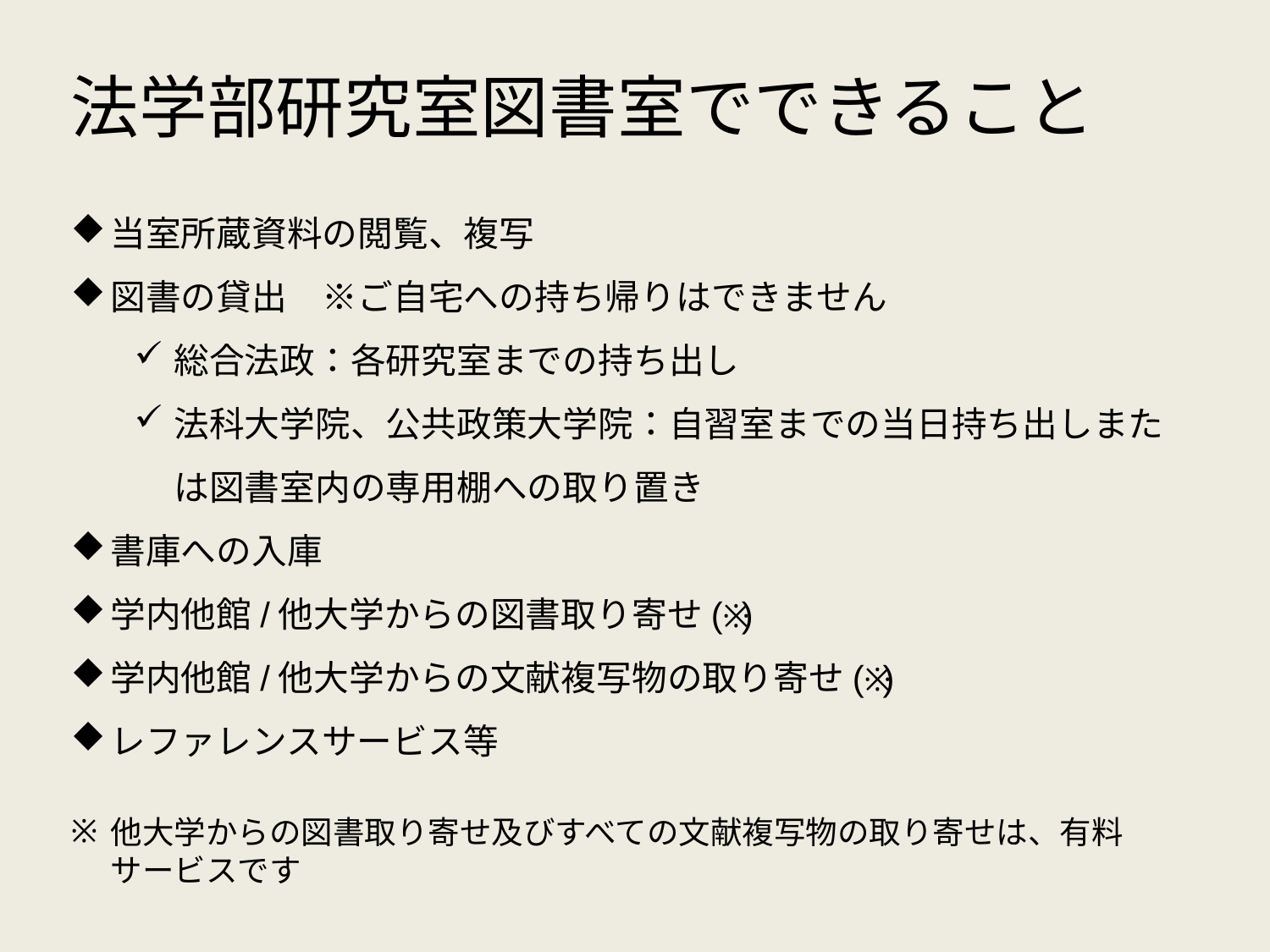

# 法学部研究室図書室でできること
当室所蔵資料の閲覧、複写
図書の貸出　※ご自宅への持ち帰りはできません
総合法政：各研究室までの持ち出し
法科大学院、公共政策大学院：自習室までの当日持ち出しまたは図書室内の専用棚への取り置き
書庫への入庫
学内他館/他大学からの図書取り寄せ(※)
学内他館/他大学からの文献複写物の取り寄せ(※)
レファレンスサービス等
他大学からの図書取り寄せ及びすべての文献複写物の取り寄せは、有料サービスです